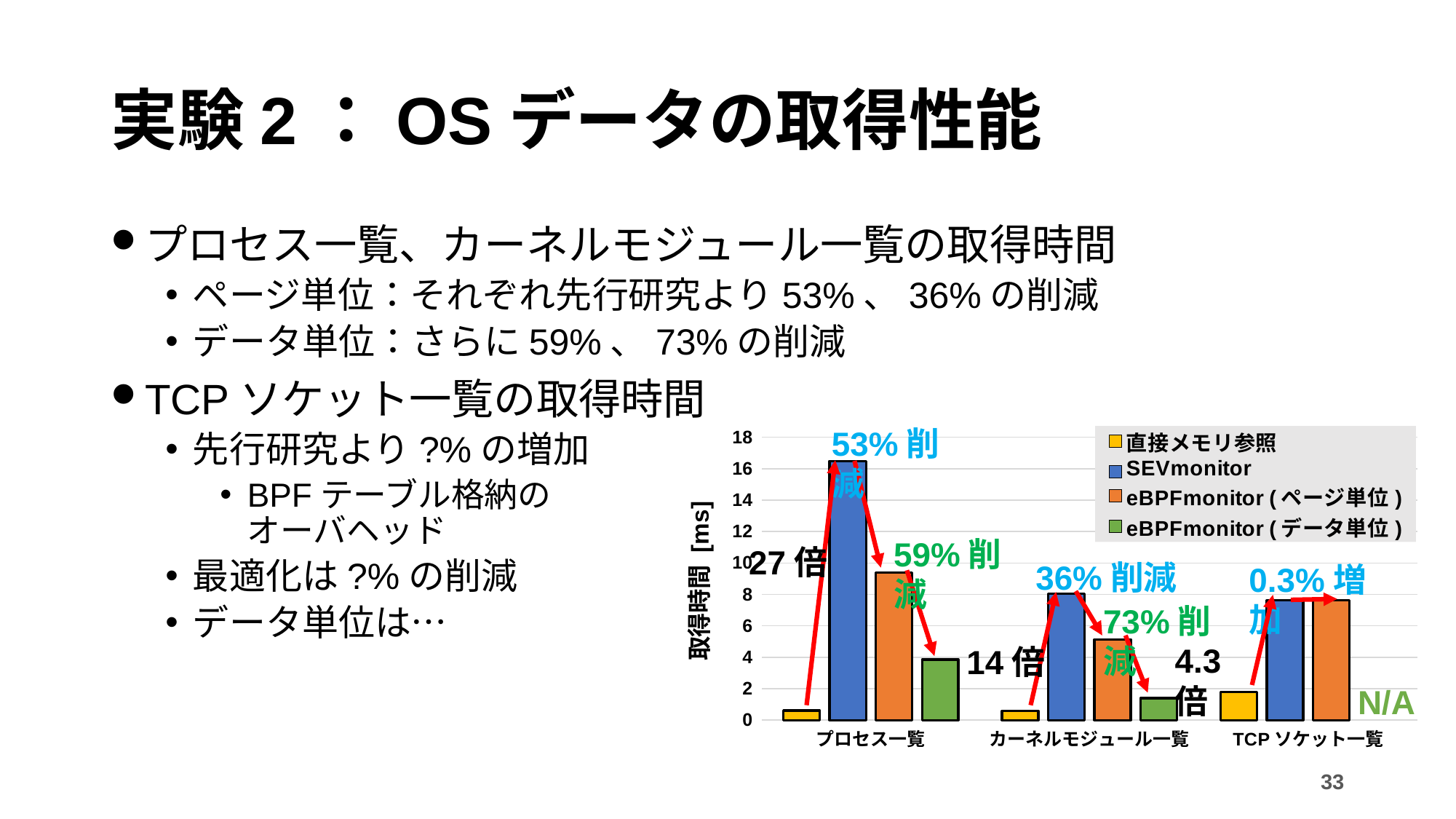

# 実験2：OSデータの取得性能
プロセス一覧、カーネルモジュール一覧の取得時間
ページ単位：それぞれ先行研究より53%、36%の削減
データ単位：さらに59%、73%の削減
TCPソケット一覧の取得時間
先行研究より?%の増加
BPFテーブル格納の
オーバヘッド
最適化は?%の削減
データ単位は…
53%削減

### Chart

| Category | 直接メモリ参照 | SEVmonitor | eBPFmonitor (ページ単位) | eBPFmonitor (データ単位) |
|---|---|---|---|---|
| プロセス一覧 | 0.6105235400000002 | 16.492862499999998 | 9.387928940000002 | 3.8537632500000005 |
| カーネルモジュール一覧 | 0.5756931300000001 | 8.03229237 | 5.143671409999997 | 1.3989196199999996 |
| TCPソケット一覧 | 1.7824452500000008 | 7.613241339999999 | 7.63858487 | None |
59%削減
27倍
36%削減
0.3%増加
73%削減
4.3倍
14倍
N/A
33